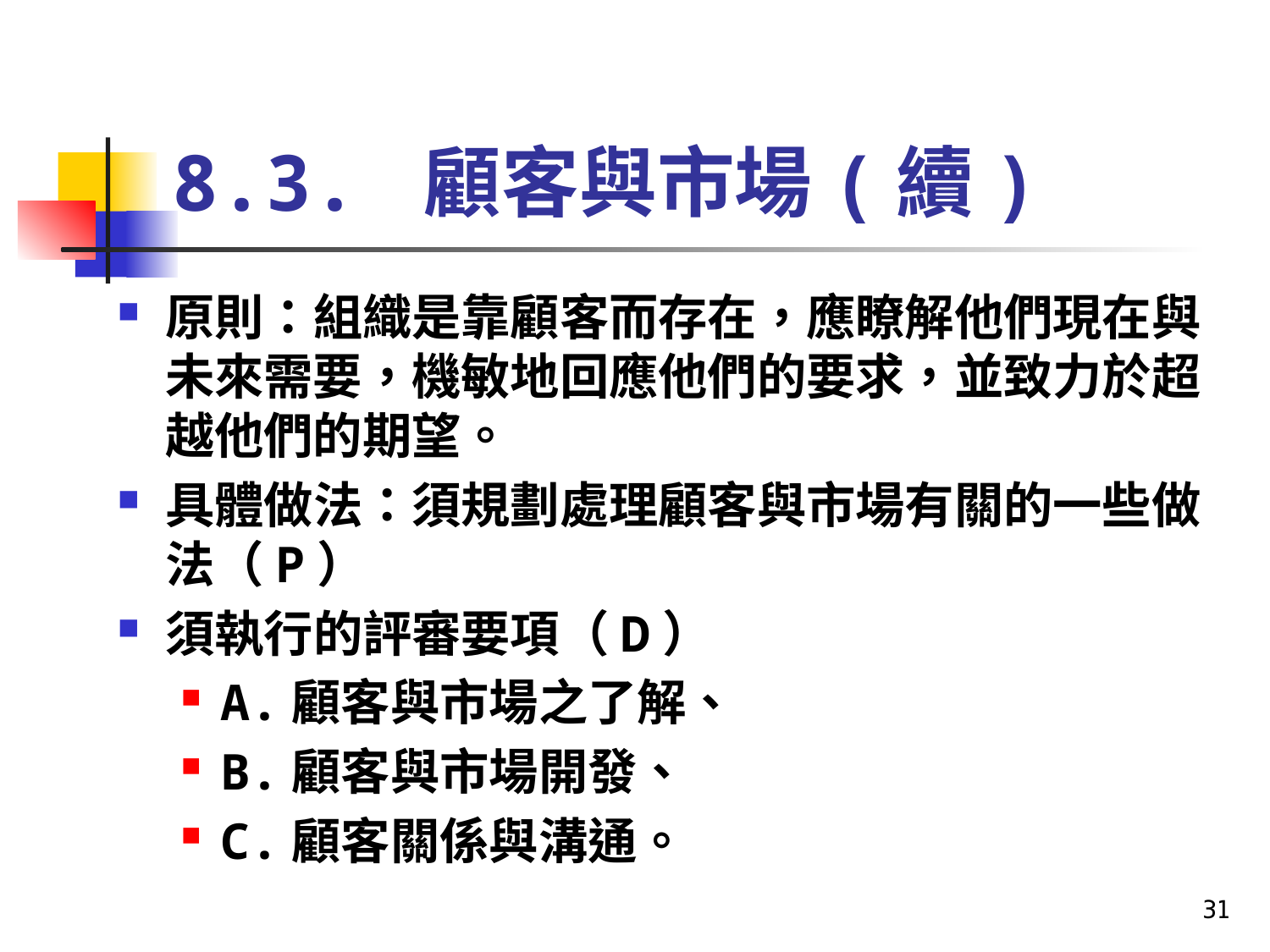

# 8.3. 顧客與市場(續)
原則：組織是靠顧客而存在，應瞭解他們現在與未來需要，機敏地回應他們的要求，並致力於超越他們的期望。
具體做法：須規劃處理顧客與市場有關的一些做法（P）
須執行的評審要項（D）
A.顧客與市場之了解、
B.顧客與市場開發、
C.顧客關係與溝通。

31